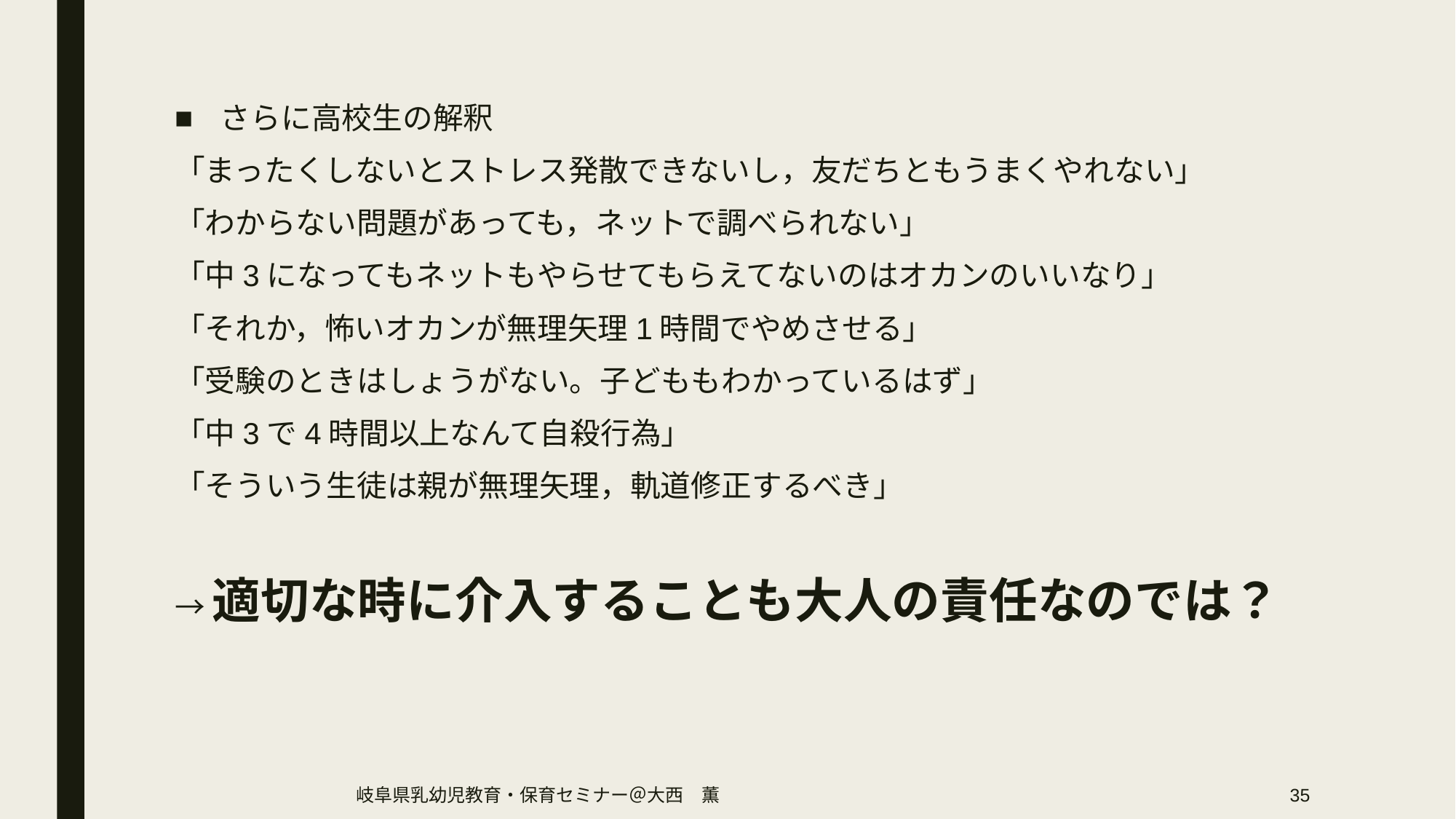

さらに高校生の解釈
「まったくしないとストレス発散できないし，友だちともうまくやれない」
「わからない問題があっても，ネットで調べられない」
「中3になってもネットもやらせてもらえてないのはオカンのいいなり」
「それか，怖いオカンが無理矢理1時間でやめさせる」
「受験のときはしょうがない。子どももわかっているはず」
「中3で4時間以上なんて自殺行為」
「そういう生徒は親が無理矢理，軌道修正するべき」

→適切な時に介入することも大人の責任なのでは？
岐阜県乳幼児教育・保育セミナー＠大西　薫
35